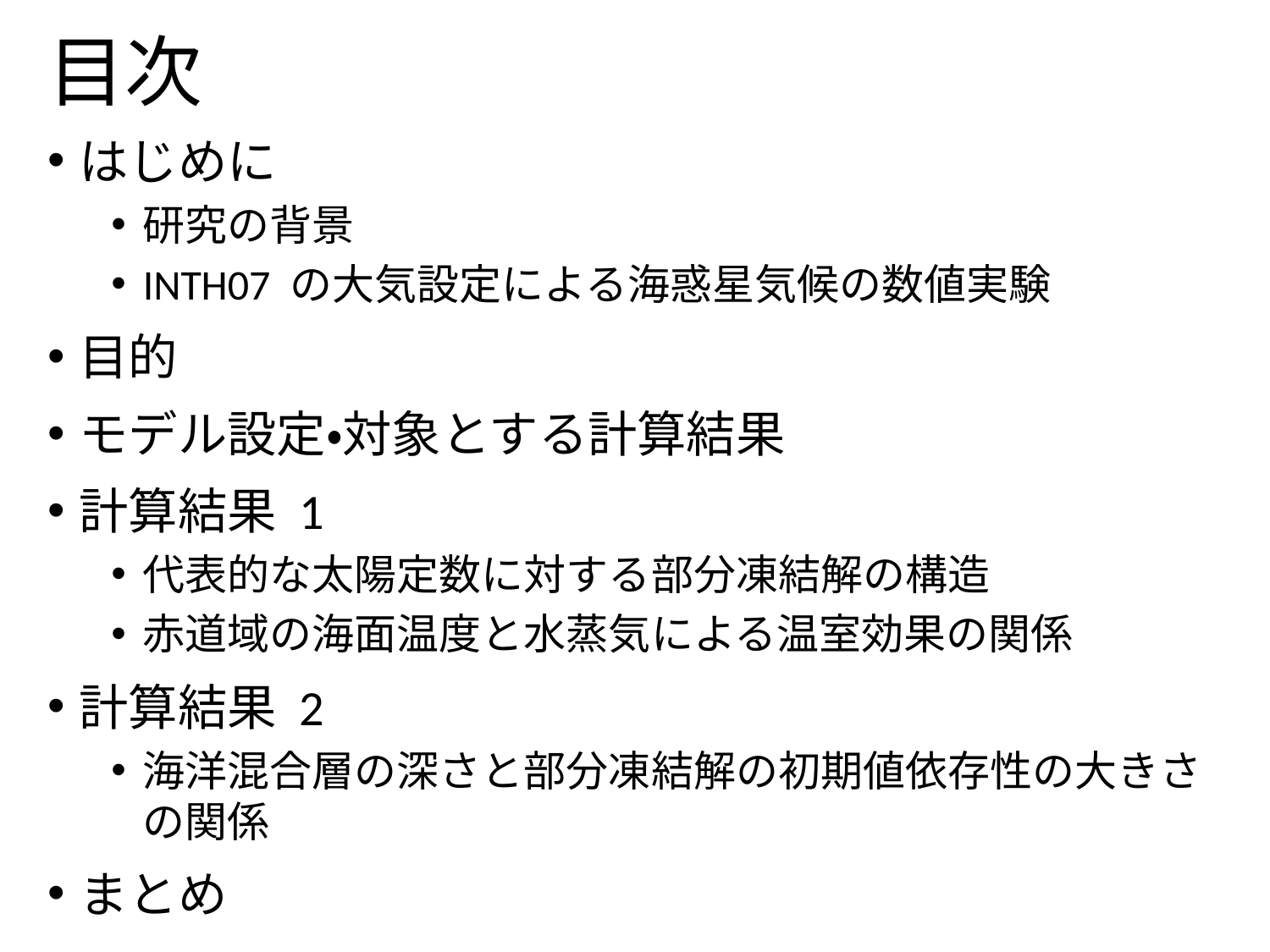

# 目次
はじめに
研究の背景
INTH07 の大気設定による海惑星気候の数値実験
目的
モデル設定・対象とする計算結果
計算結果 1
代表的な太陽定数に対する部分凍結解の構造
赤道域の海面温度と水蒸気による温室効果の関係
計算結果 2
海洋混合層の深さと部分凍結解の初期値依存性の大きさの関係
まとめ